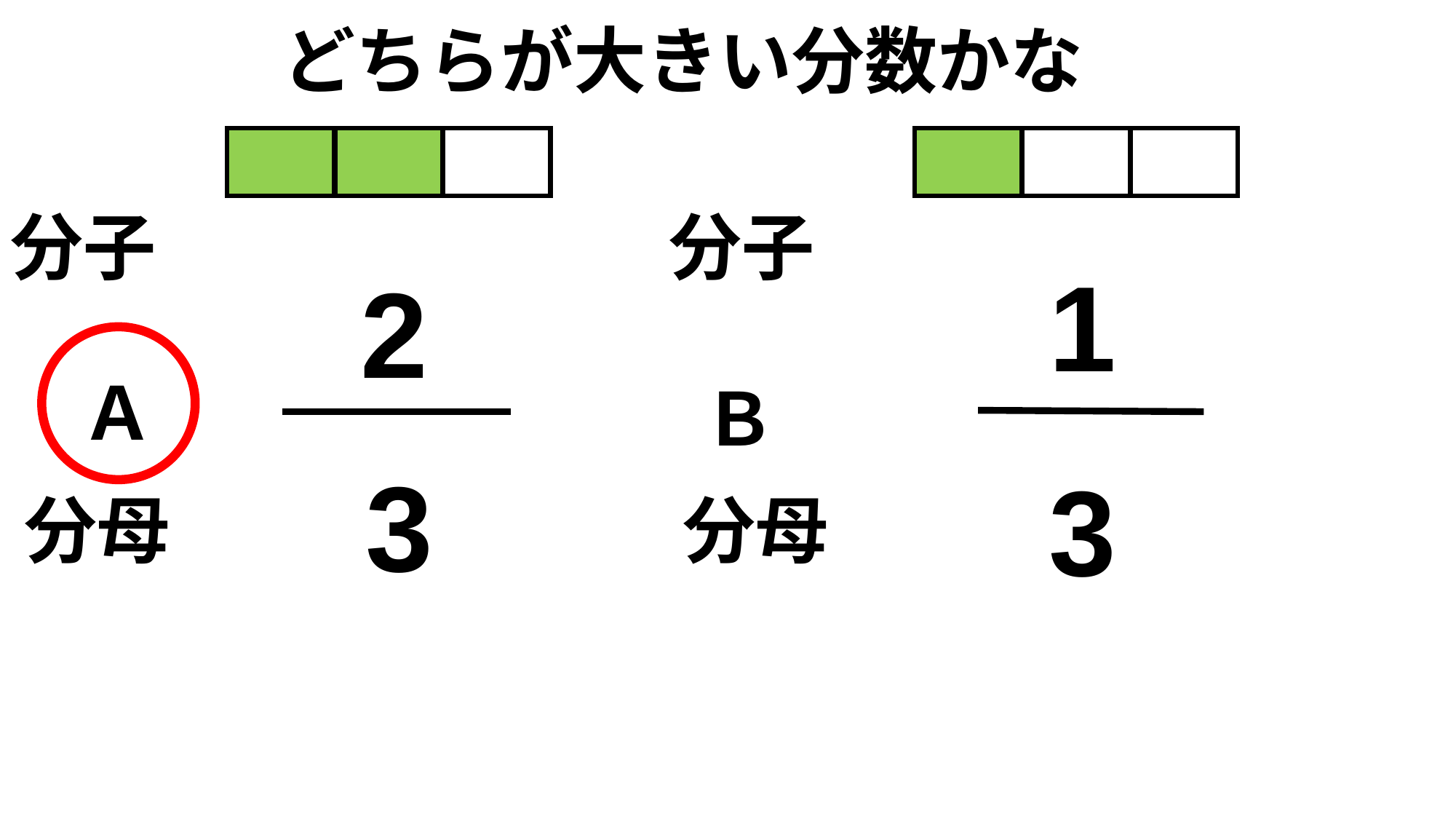

どちらが大きい分数かな

分子
分子
1
2

Ａ
Ｂ
3
3
分母
分母